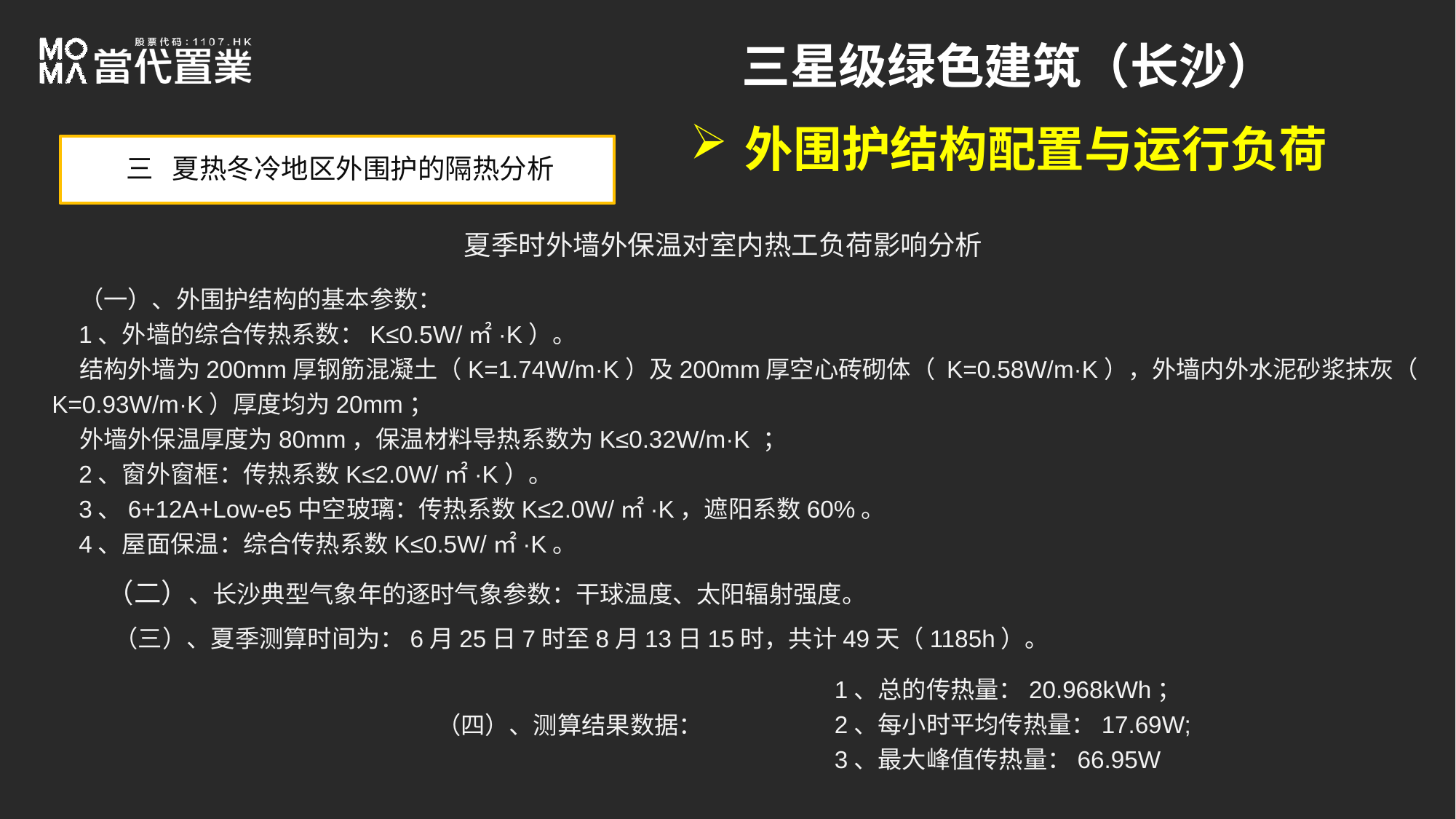

三星级绿色建筑（长沙）
外围护结构配置与运行负荷

三   夏热冬冷地区外围护的隔热分析
夏季时外墙外保温对室内热工负荷影响分析
    （一）、外围护结构的基本参数：
    1、外墙的综合传热系数：K≤0.5W/㎡·K）。
    结构外墙为200mm厚钢筋混凝土（K=1.74W/m·K）及200mm厚空心砖砌体（ K=0.58W/m·K），外墙内外水泥砂浆抹灰（ K=0.93W/m·K）厚度均为20mm；
    外墙外保温厚度为80mm，保温材料导热系数为K≤0.32W/m·K ；
    2、窗外窗框：传热系数K≤2.0W/㎡·K）。
    3、6+12A+Low-e5中空玻璃：传热系数K≤2.0W/㎡·K，遮阳系数60%。
    4、屋面保温：综合传热系数K≤0.5W/㎡·K。
（二）、长沙典型气象年的逐时气象参数：干球温度、太阳辐射强度。
（三）、夏季测算时间为：6月25日7时至8月13日15时，共计49天（1185h）。
1、总的传热量：20.968kWh；
2、每小时平均传热量：17.69W;
3、最大峰值传热量：66.95W
（四）、测算结果数据：